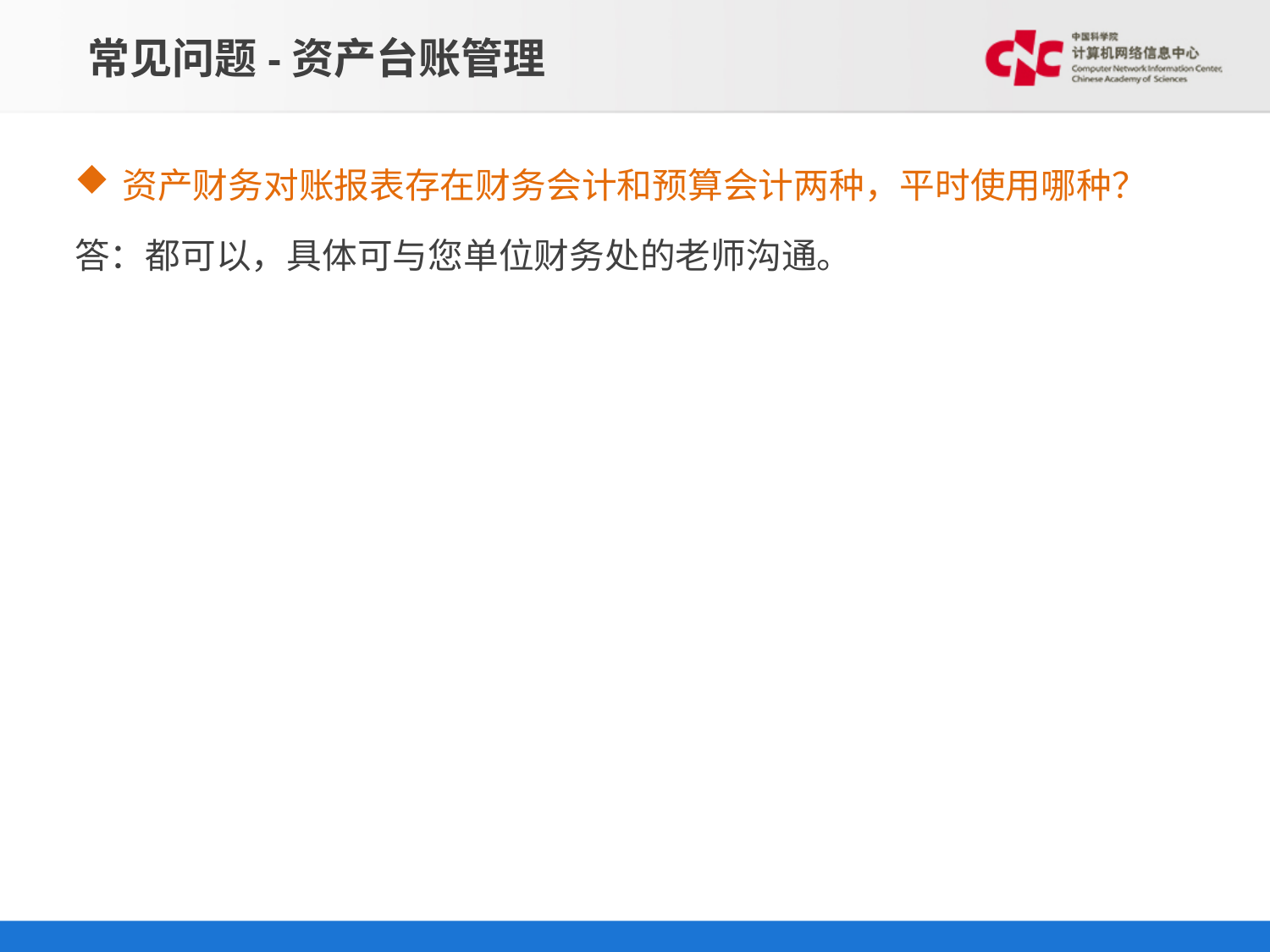

# 常见问题-资产台账管理
资产财务对账报表存在财务会计和预算会计两种，平时使用哪种？
答：都可以，具体可与您单位财务处的老师沟通。